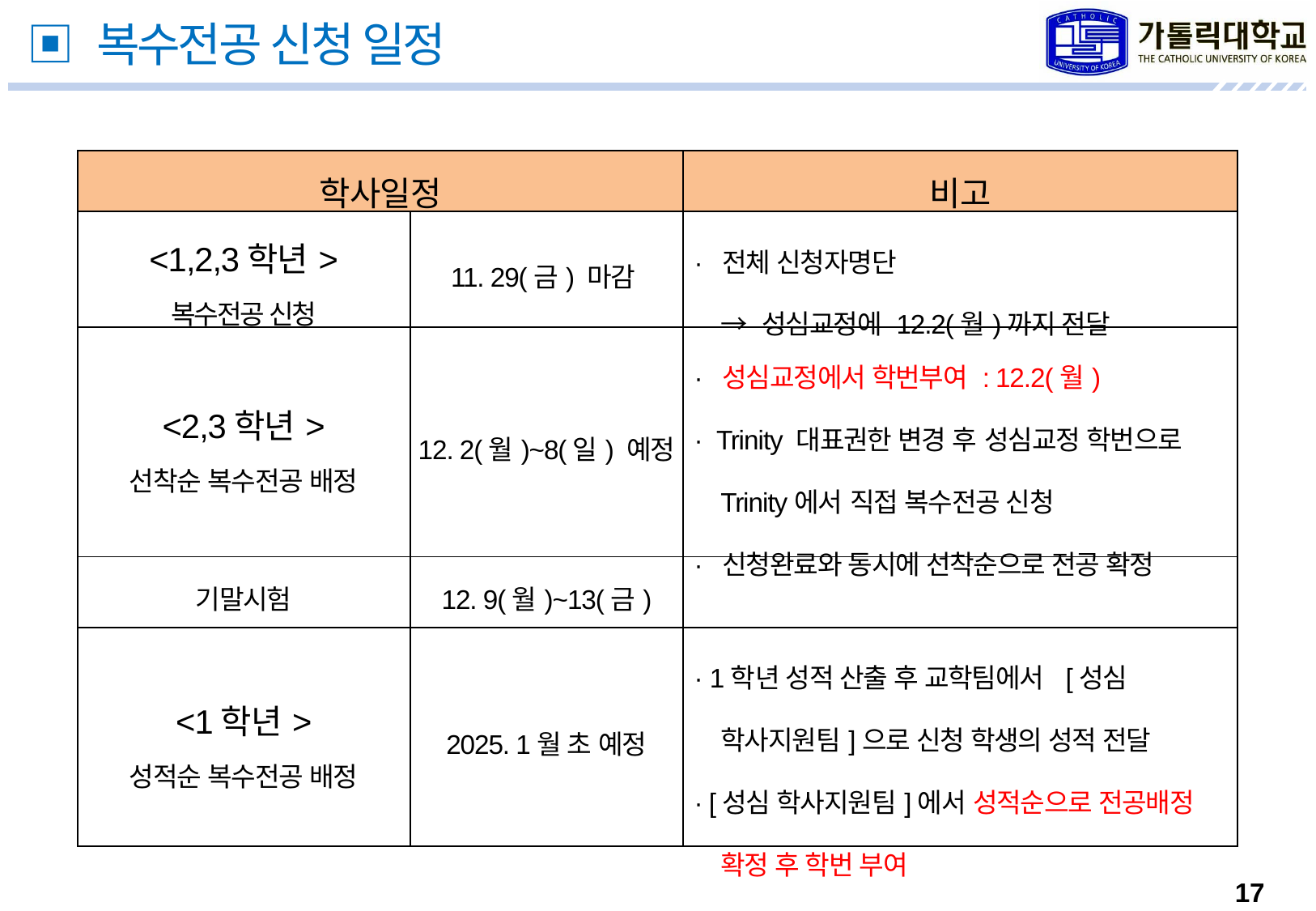

▣ 복수전공 신청 일정
| 학사일정 |  | 비고 |
| --- | --- | --- |
| <1,2,3학년> 복수전공 신청 | 11. 29(금) 마감 | · 전체 신청자명단 → 성심교정에 12.2(월)까지 전달 |
| <2,3학년> 선착순 복수전공 배정 | 12. 2(월)~8(일) 예정 | · 성심교정에서 학번부여 : 12.2(월) · Trinity 대표권한 변경 후 성심교정 학번으로 Trinity에서 직접 복수전공 신청 · 신청완료와 동시에 선착순으로 전공 확정 |
| 기말시험 | 12. 9(월)~13(금) |  |
| <1학년> 성적순 복수전공 배정 | 2025. 1월 초 예정 | · 1학년 성적 산출 후 교학팀에서 [성심 학사지원팀]으로 신청 학생의 성적 전달 · [성심 학사지원팀]에서 성적순으로 전공배정 확정 후 학번 부여 |